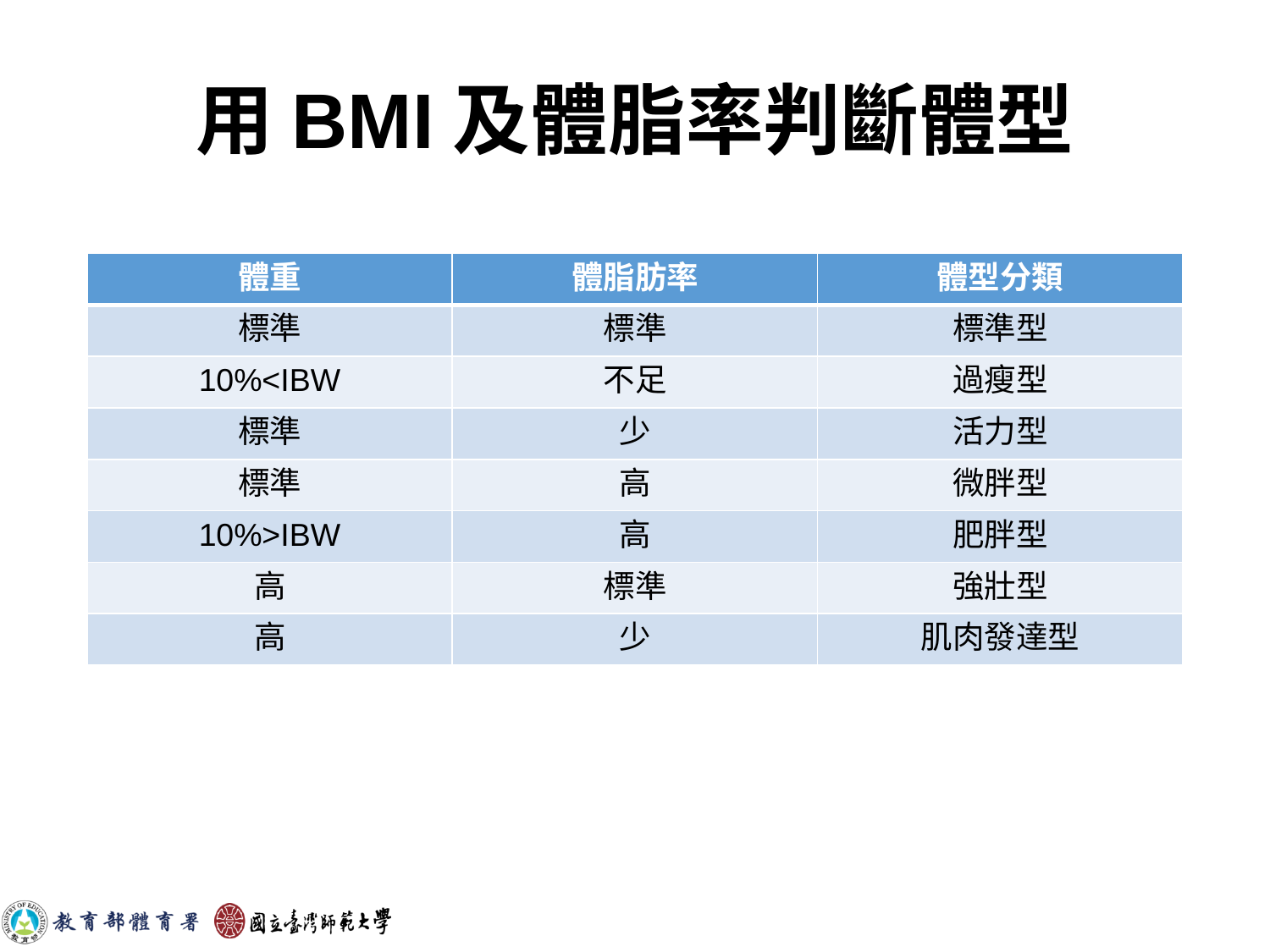

# 用BMI及體脂率判斷體型
| 體重 | 體脂肪率 | 體型分類 |
| --- | --- | --- |
| 標準 | 標準 | 標準型 |
| 10%<IBW | 不足 | 過瘦型 |
| 標準 | 少 | 活力型 |
| 標準 | 高 | 微胖型 |
| 10%>IBW | 高 | 肥胖型 |
| 高 | 標準 | 強壯型 |
| 高 | 少 | 肌肉發達型 |